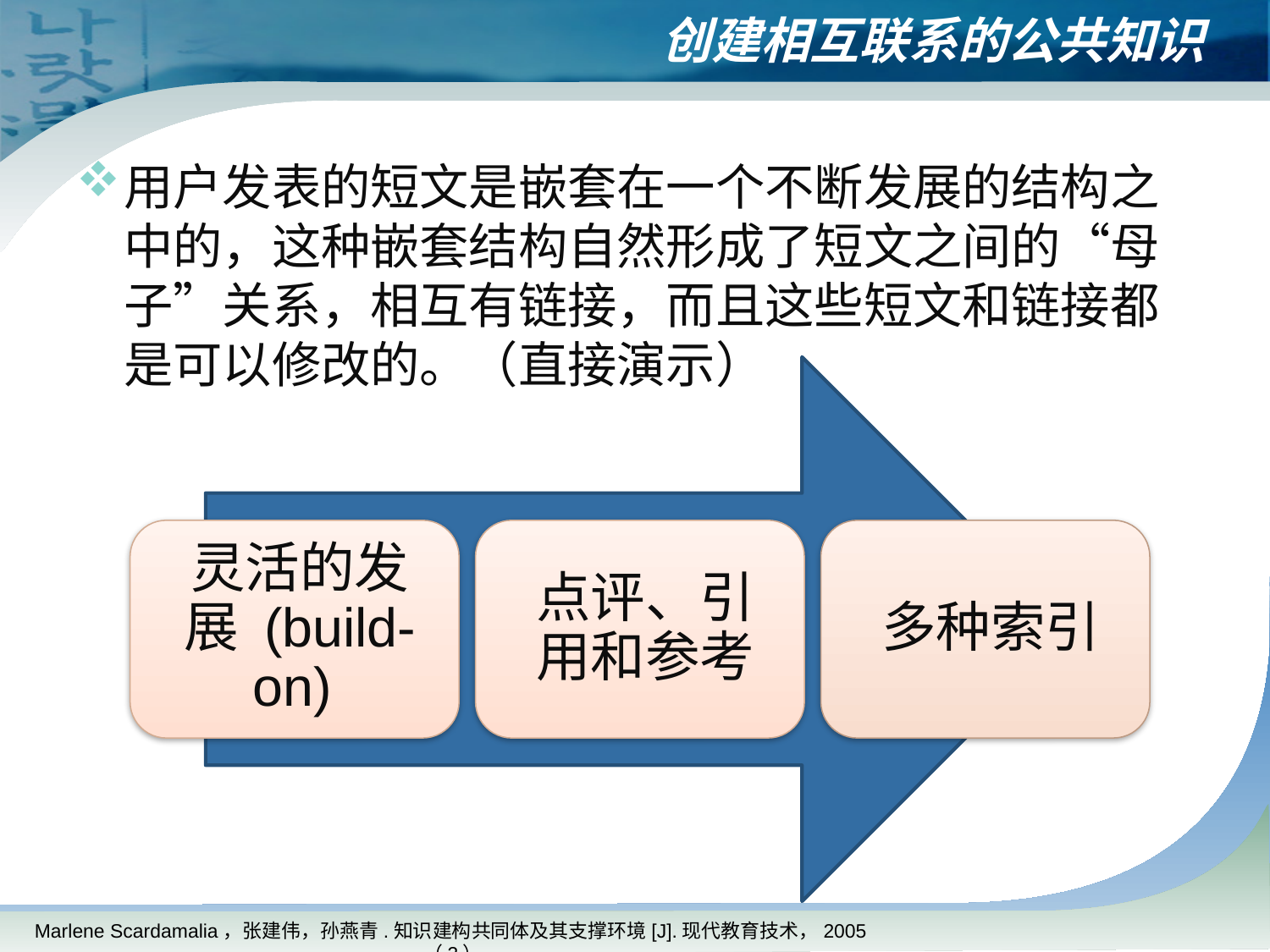

# 创建相互联系的公共知识
用户发表的短文是嵌套在一个不断发展的结构之中的，这种嵌套结构自然形成了短文之间的“母子”关系，相互有链接，而且这些短文和链接都是可以修改的。（直接演示）
灵活的发展 (build-on)
点评、引用和参考
多种索引
Marlene Scardamalia，张建伟，孙燕青.知识建构共同体及其支撑环境[J].现代教育技术，2005（3）